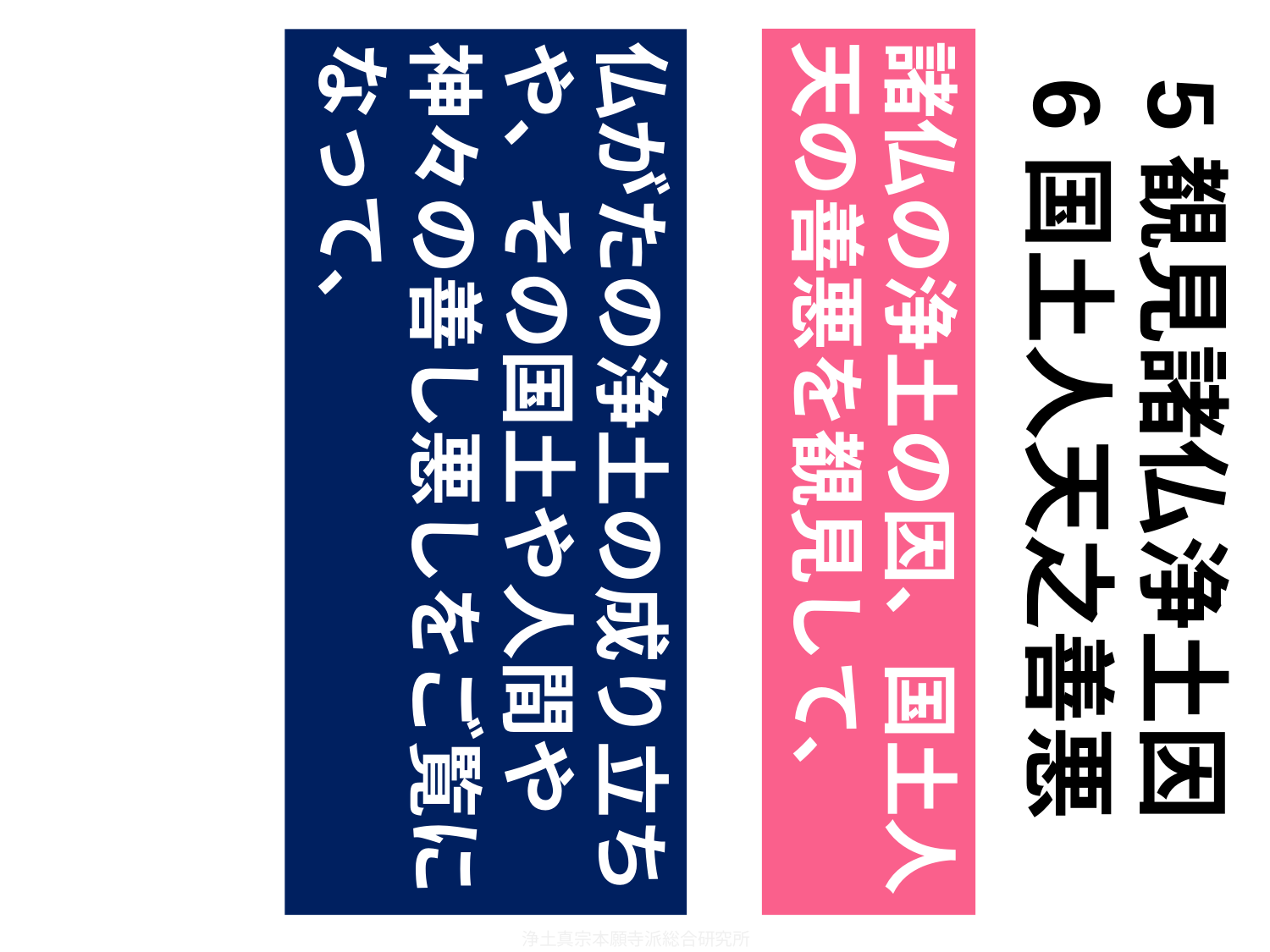

諸仏の浄土の因、国土人天の善悪を覩見して、
仏がたの浄土の成り立ちや、その国土や人間や神々の善し悪しをご覧になって、
5覩見諸仏浄土因
6国土人天之善悪